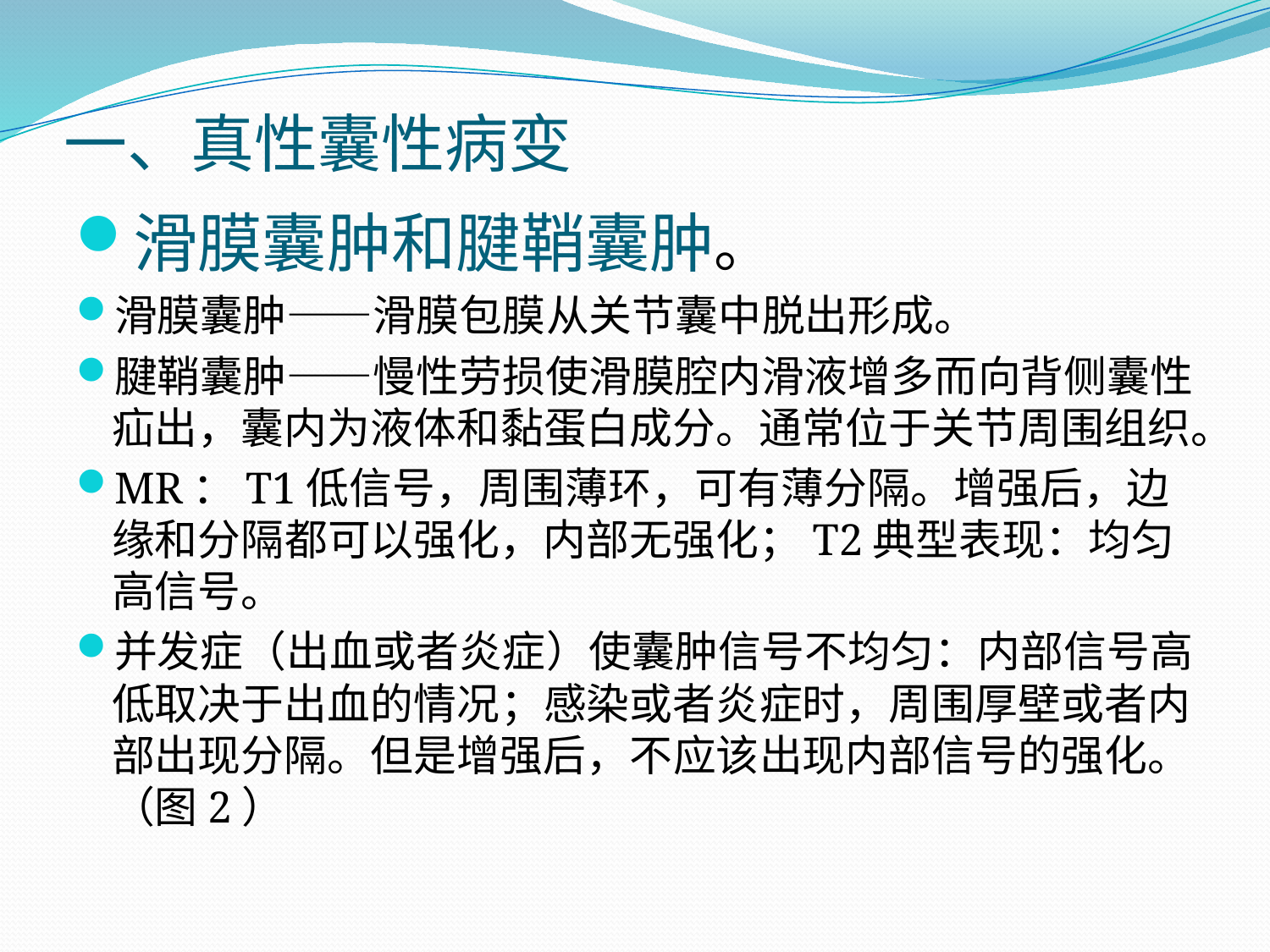

# 一、真性囊性病变
滑膜囊肿和腱鞘囊肿。
滑膜囊肿——滑膜包膜从关节囊中脱出形成。
腱鞘囊肿——慢性劳损使滑膜腔内滑液增多而向背侧囊性疝出，囊内为液体和黏蛋白成分。通常位于关节周围组织。
MR：T1低信号，周围薄环，可有薄分隔。增强后，边缘和分隔都可以强化，内部无强化；T2典型表现：均匀高信号。
并发症（出血或者炎症）使囊肿信号不均匀：内部信号高低取决于出血的情况；感染或者炎症时，周围厚壁或者内部出现分隔。但是增强后，不应该出现内部信号的强化。（图2）